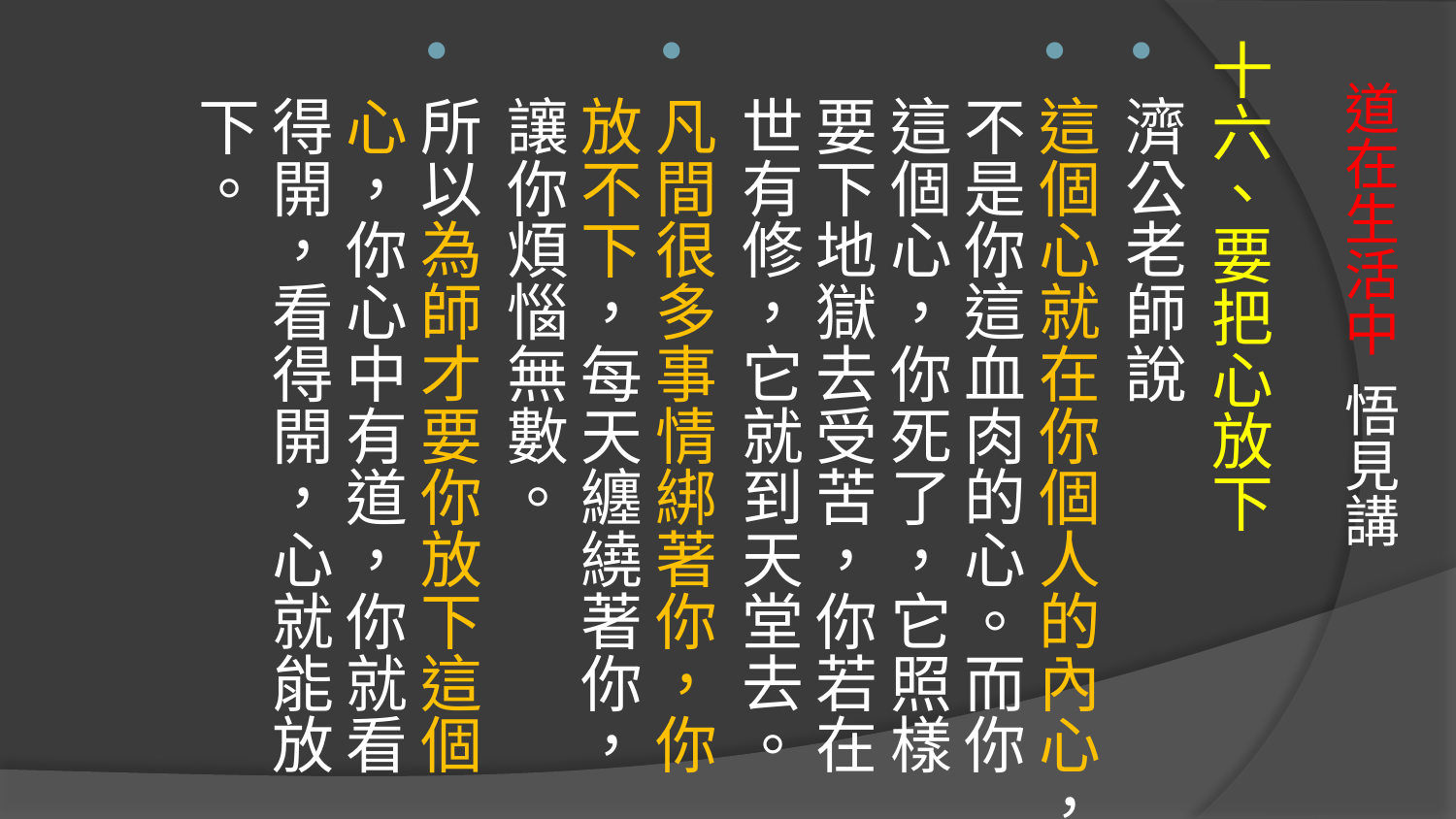

十六、要把心放下
濟公老師說
這個心就在你個人的內心，不是你這血肉的心。而你這個心，你死了，它照樣要下地獄去受苦，你若在世有修，它就到天堂去。
凡間很多事情綁著你，你放不下，每天纏繞著你，讓你煩惱無數。
所以為師才要你放下這個心，你心中有道，你就看得開，看得開，心就能放下。

# 道在生活中  悟見講